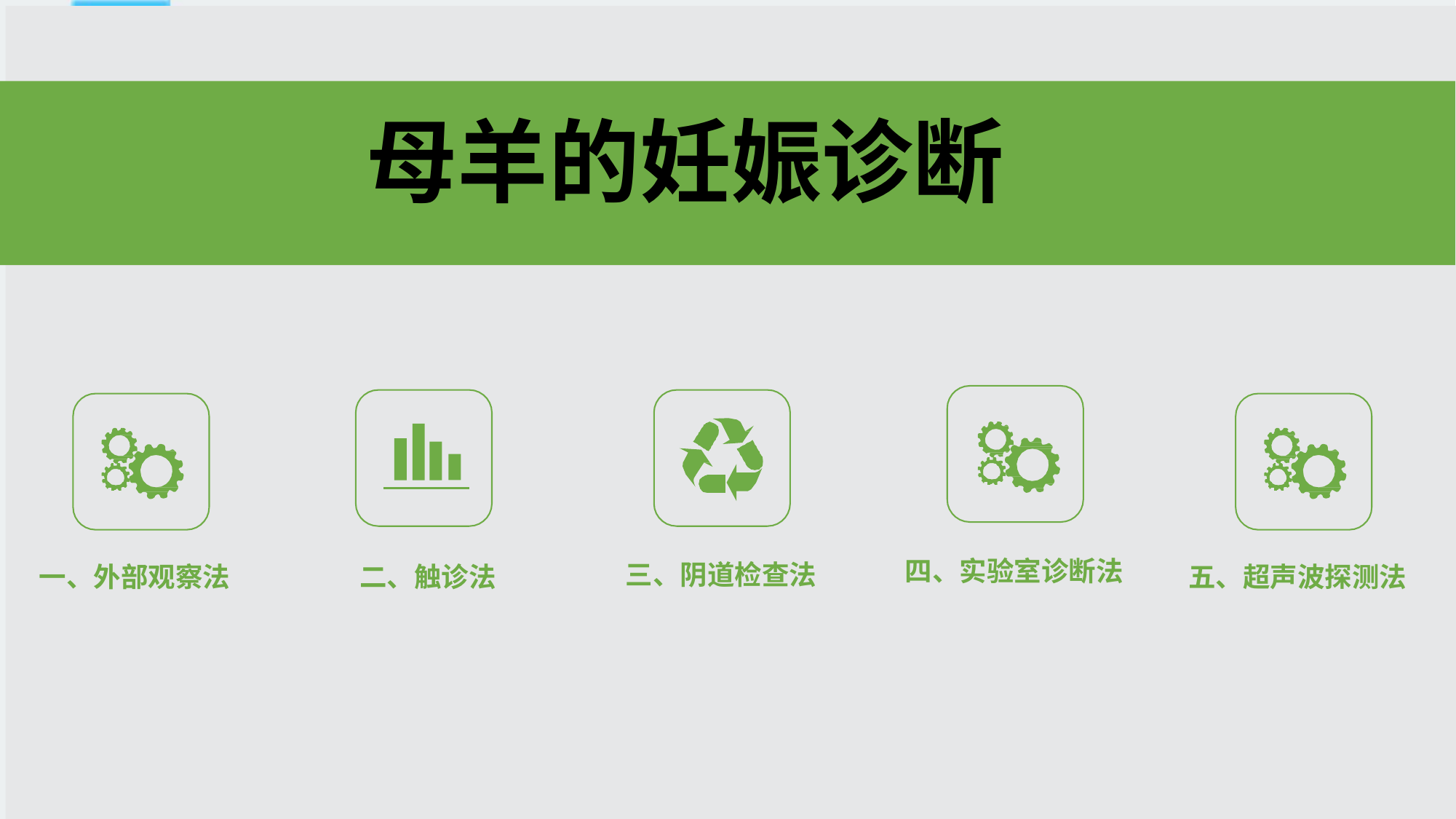

# 母羊的妊娠诊断

四、实验室诊断法
三、阴道检查法
一、外部观察法
二、触诊法
五、超声波探测法